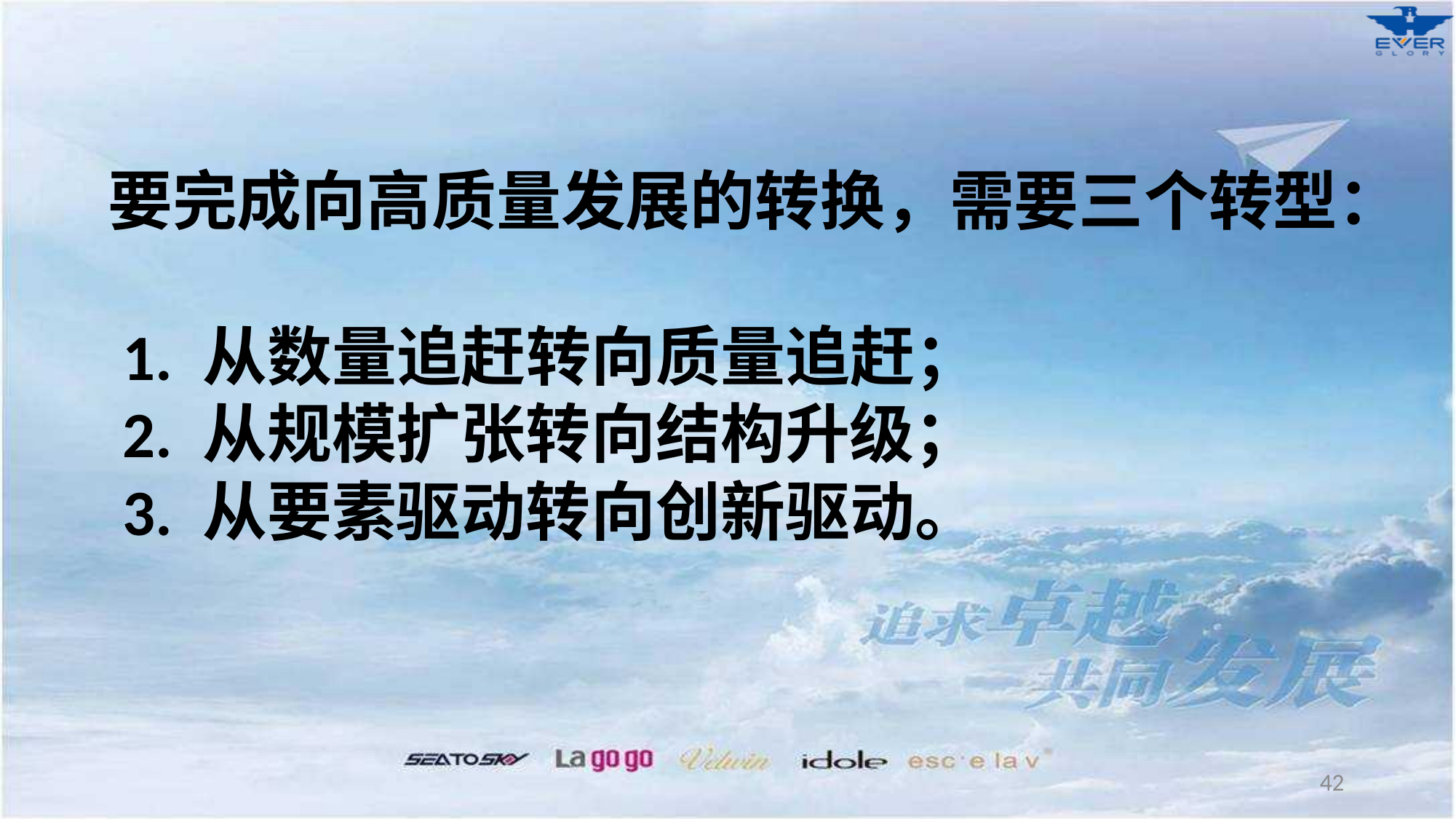

要完成向高质量发展的转换，需要三个转型：

 1. 从数量追赶转向质量追赶；
 2. 从规模扩张转向结构升级；
 3. 从要素驱动转向创新驱动。
42